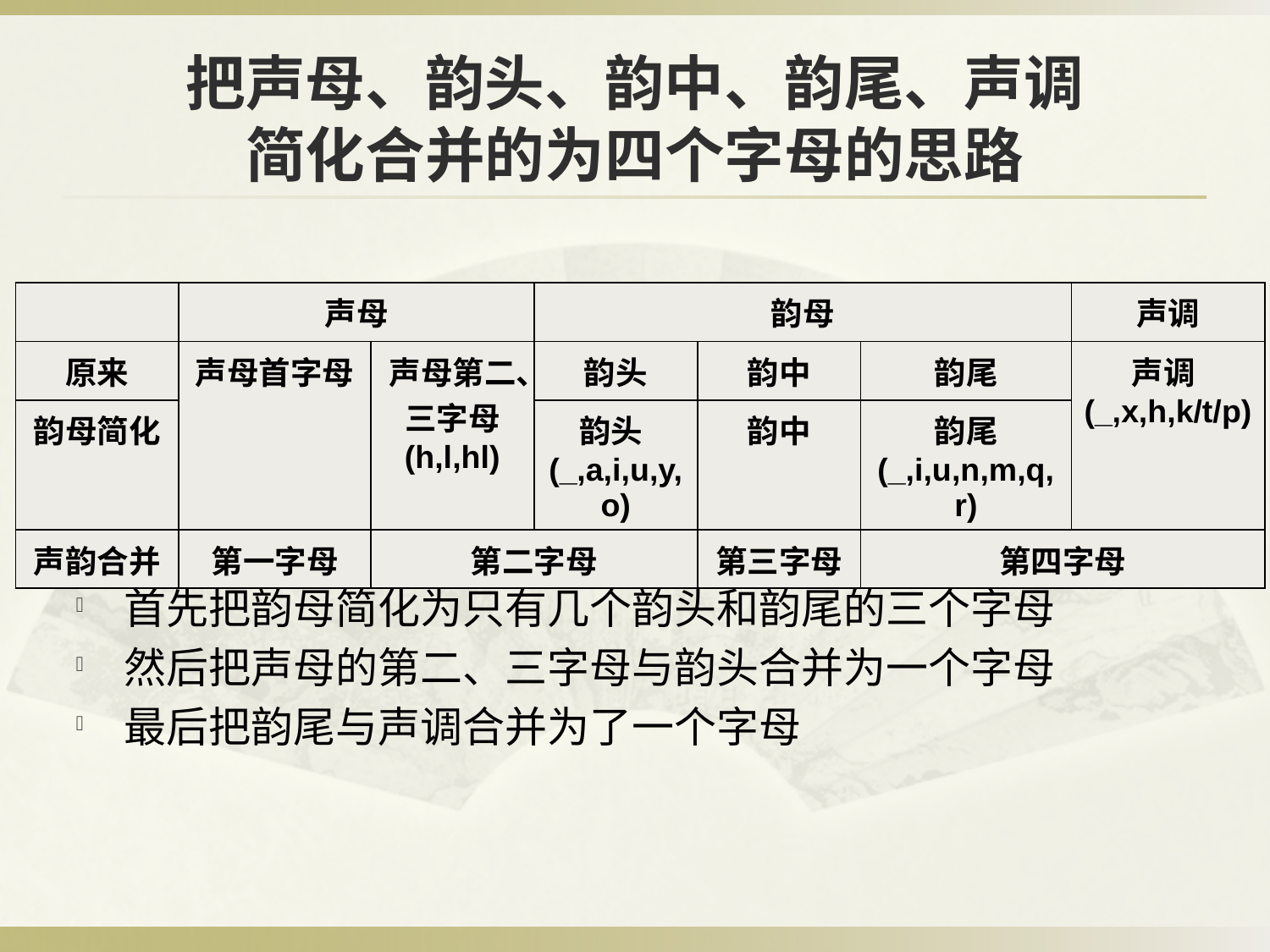

# 把声母、韵头、韵中、韵尾、声调 简化合并的为四个字母的思路
|  | 声母 |  | 韵母 |  |  | 声调 |
| --- | --- | --- | --- | --- | --- | --- |
| 原来 | 声母首字母 | 声母第二、三字母 (h,l,hl) | 韵头 | 韵中 | 韵尾 | 声调(\_,x,h,k/t/p) |
| 韵母简化 |  |  | 韵头(\_,a,i,u,y,o) | 韵中 | 韵尾 (\_,i,u,n,m,q,r) |  |
| 声韵合并 | 第一字母 | 第二字母 |  | 第三字母 | 第四字母 |  |
首先把韵母简化为只有几个韵头和韵尾的三个字母
然后把声母的第二、三字母与韵头合并为一个字母
最后把韵尾与声调合并为了一个字母